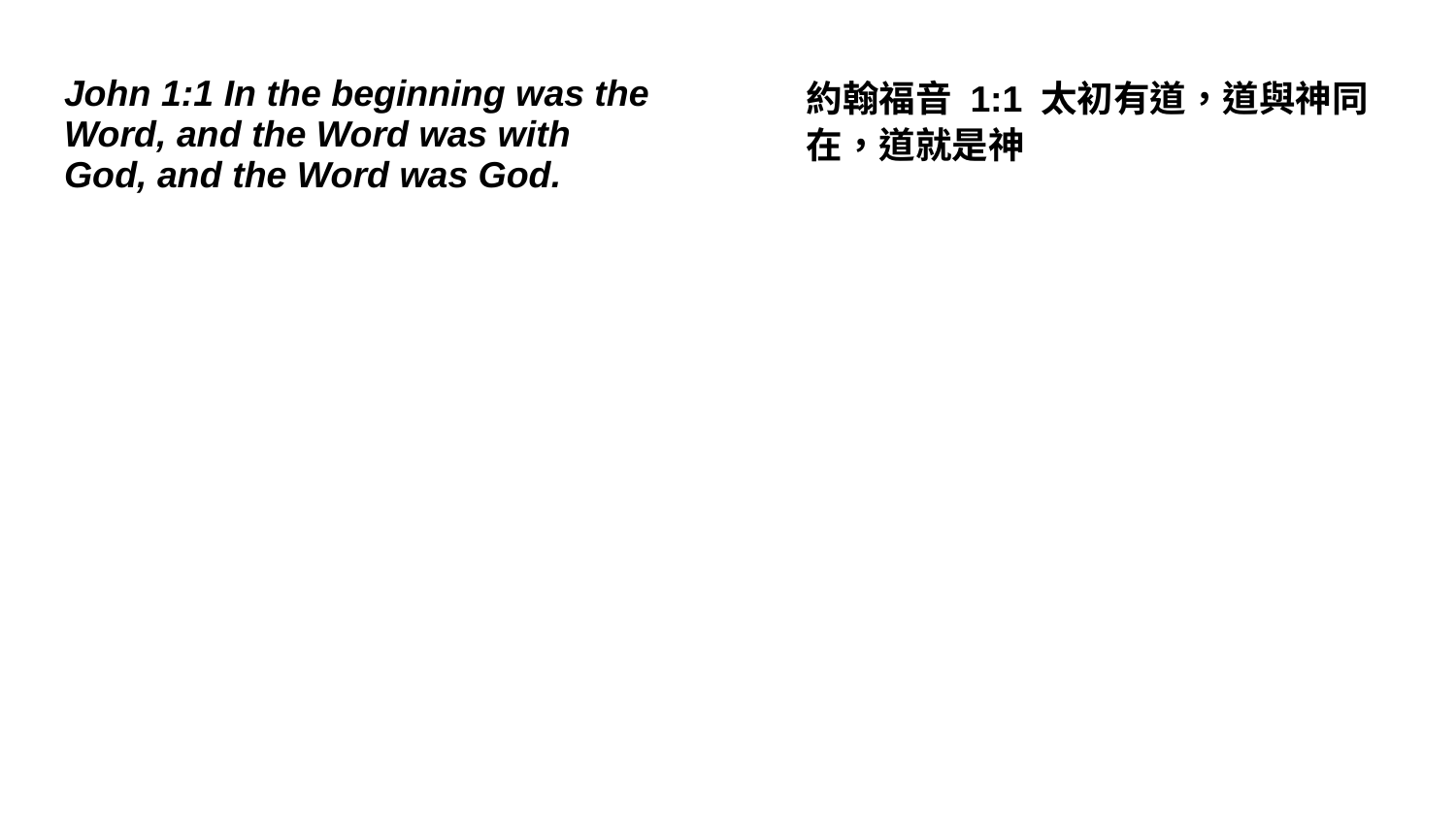

John 1:1 In the beginning was the Word, and the Word was with God, and the Word was God.
約翰福音 1:1 太初有道，道與神同在，道就是神